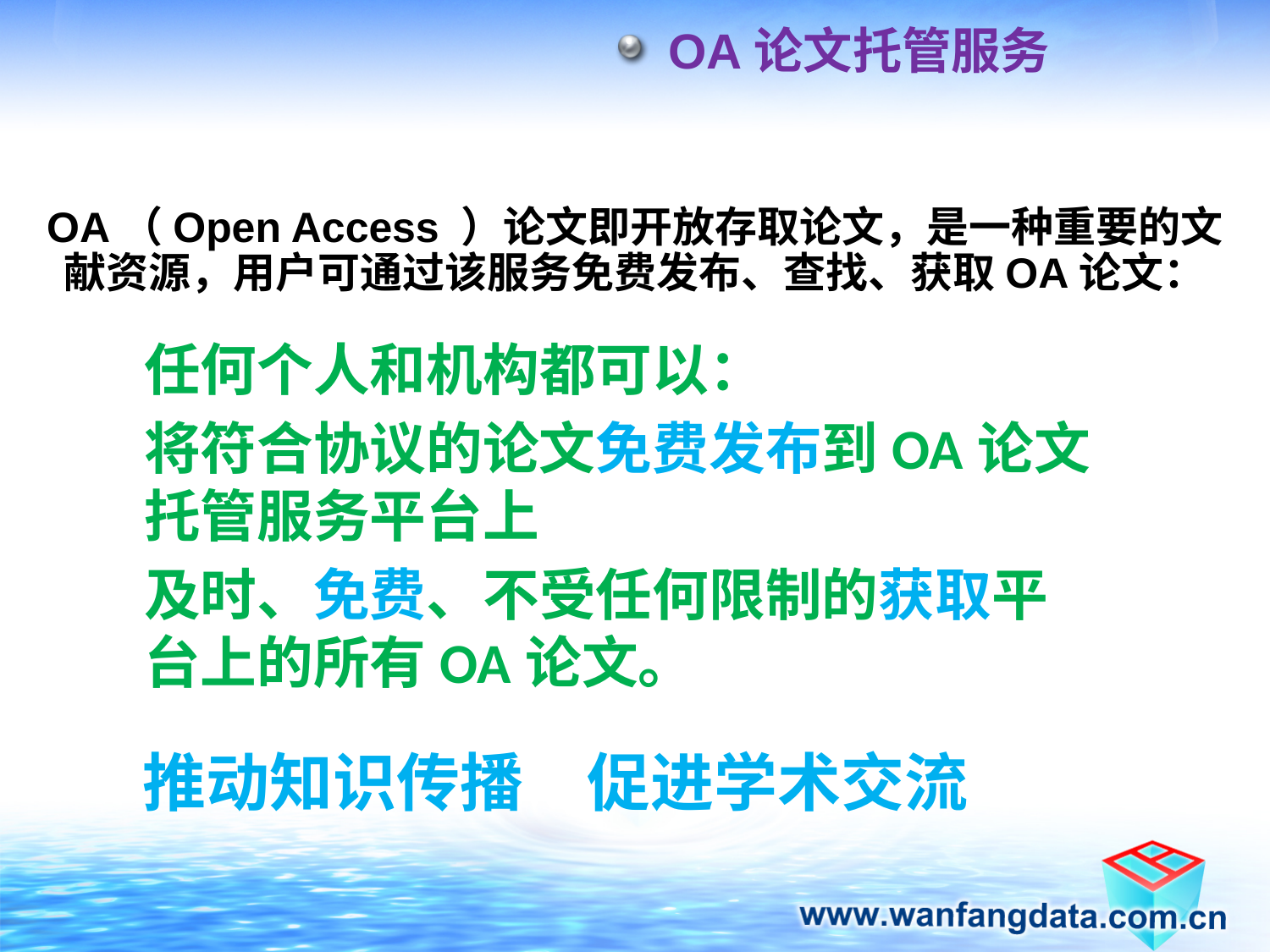

OA论文托管服务
OA（Open Access ）论文即开放存取论文，是一种重要的文献资源，用户可通过该服务免费发布、查找、获取OA论文：
任何个人和机构都可以：
将符合协议的论文免费发布到OA论文托管服务平台上
及时、免费、不受任何限制的获取平台上的所有OA论文。
推动知识传播　促进学术交流